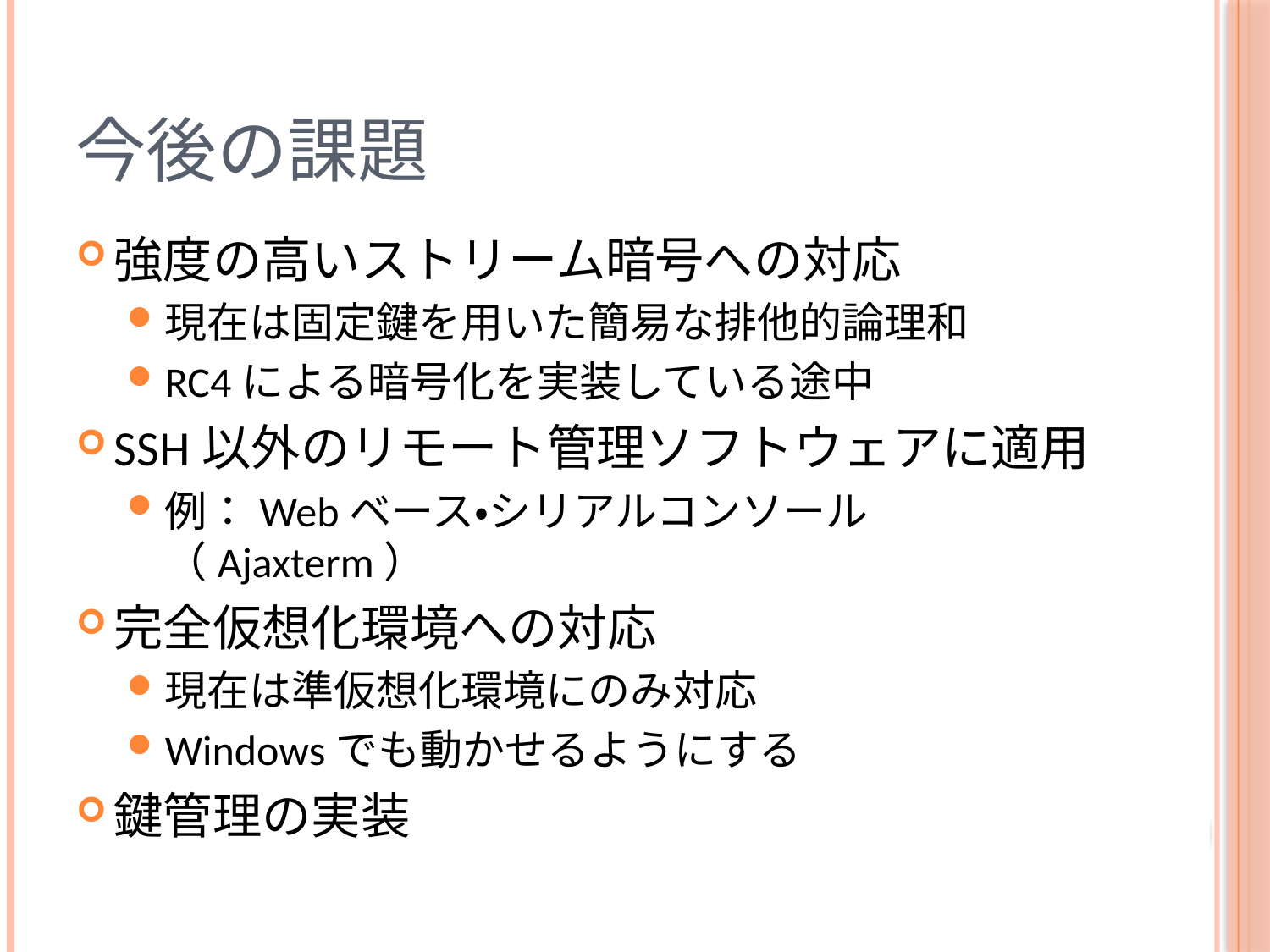

# 今後の課題
強度の高いストリーム暗号への対応
現在は固定鍵を用いた簡易な排他的論理和
RC4による暗号化を実装している途中
SSH以外のリモート管理ソフトウェアに適用
例：Webベース・シリアルコンソール（Ajaxterm）
完全仮想化環境への対応
現在は準仮想化環境にのみ対応
Windowsでも動かせるようにする
鍵管理の実装